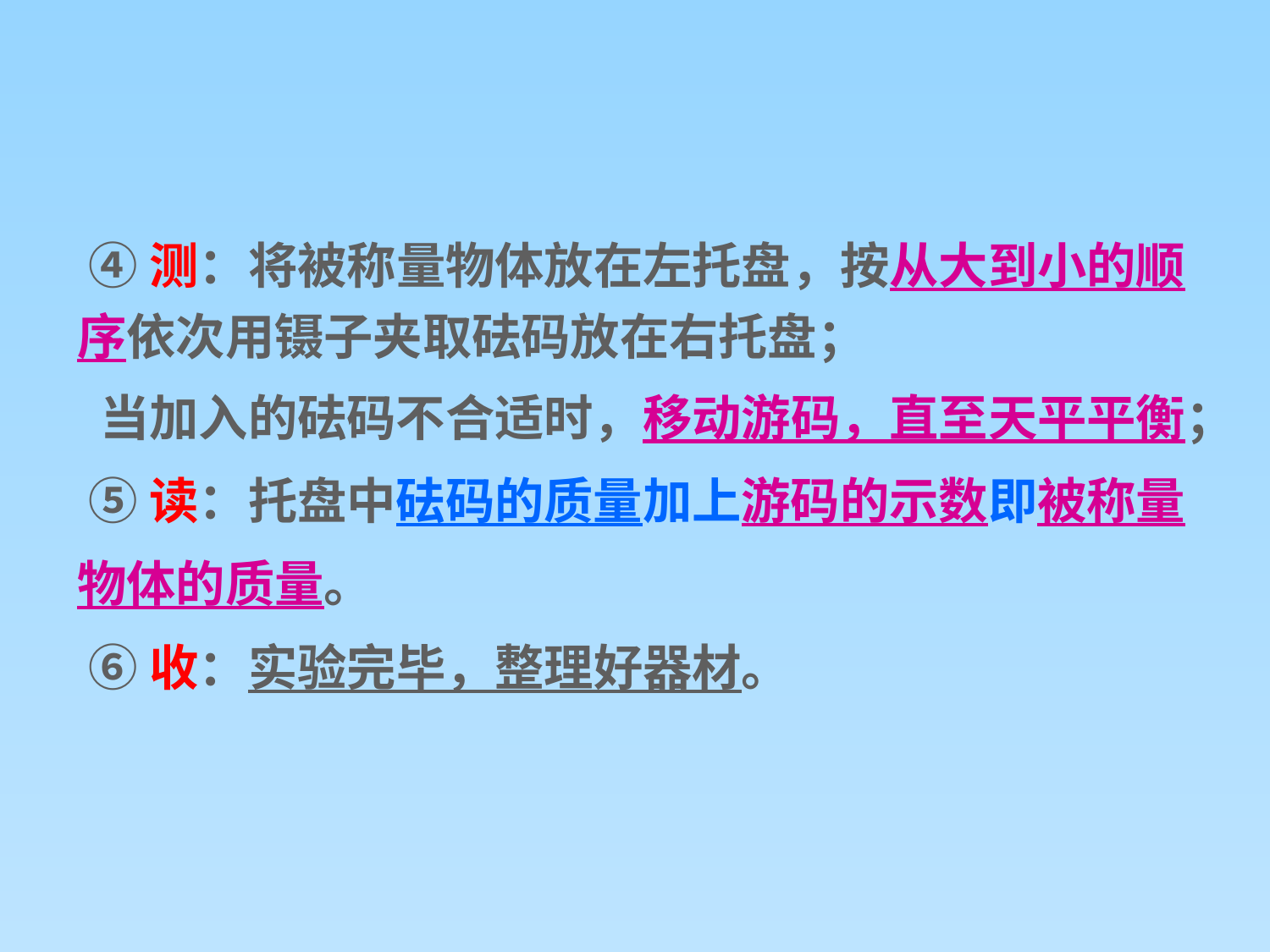

④测：将被称量物体放在左托盘，按从大到小的顺序依次用镊子夹取砝码放在右托盘；
 当加入的砝码不合适时，移动游码，直至天平平衡；
 ⑤读：托盘中砝码的质量加上游码的示数即被称量物体的质量。
 ⑥收：实验完毕，整理好器材。